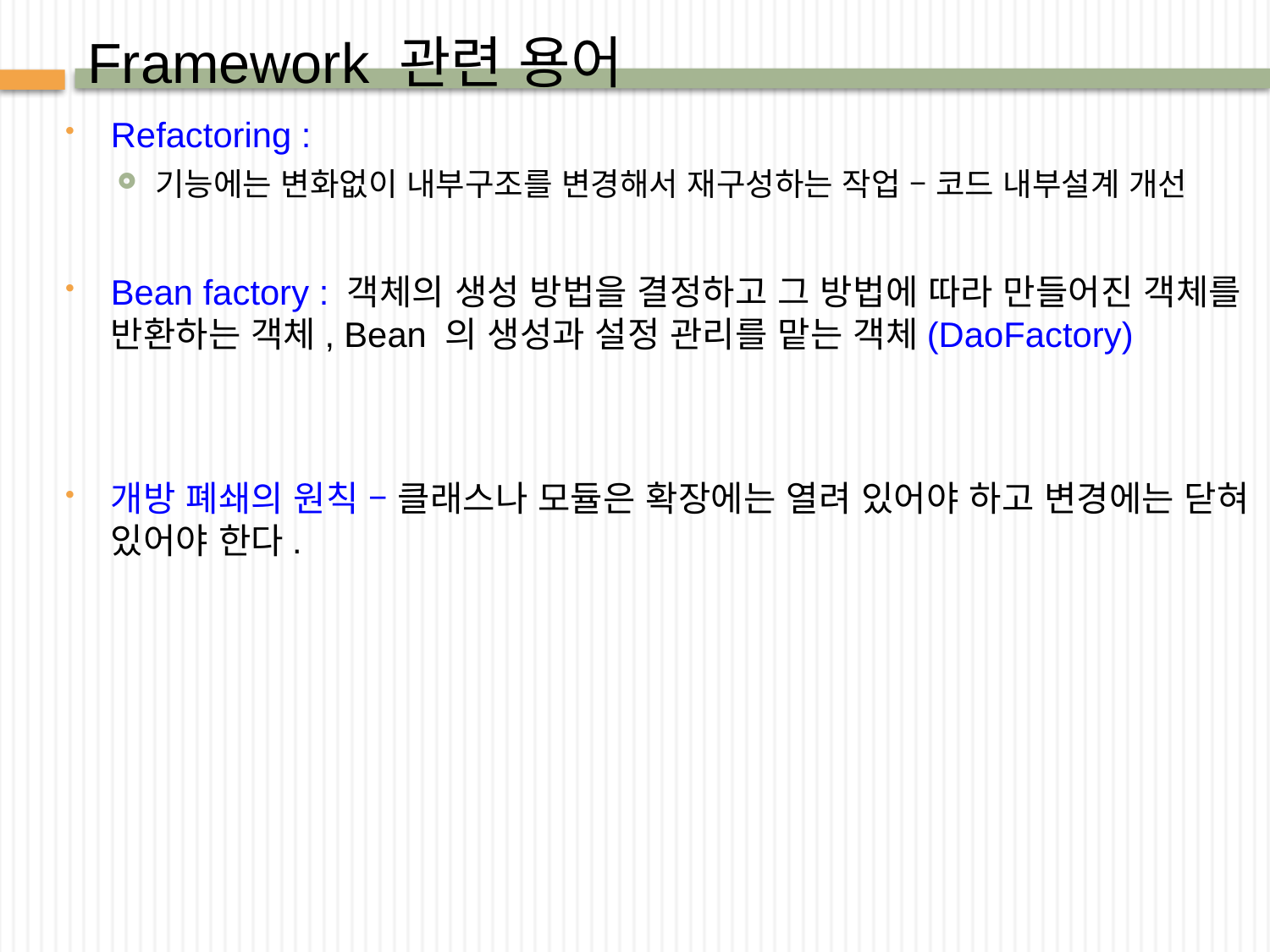

# Framework 관련 용어
Refactoring :
기능에는 변화없이 내부구조를 변경해서 재구성하는 작업 – 코드 내부설계 개선

Bean factory : 객체의 생성 방법을 결정하고 그 방법에 따라 만들어진 객체를 반환하는 객체, Bean 의 생성과 설정 관리를 맡는 객체(DaoFactory)

개방 폐쇄의 원칙 – 클래스나 모듈은 확장에는 열려 있어야 하고 변경에는 닫혀 있어야 한다.